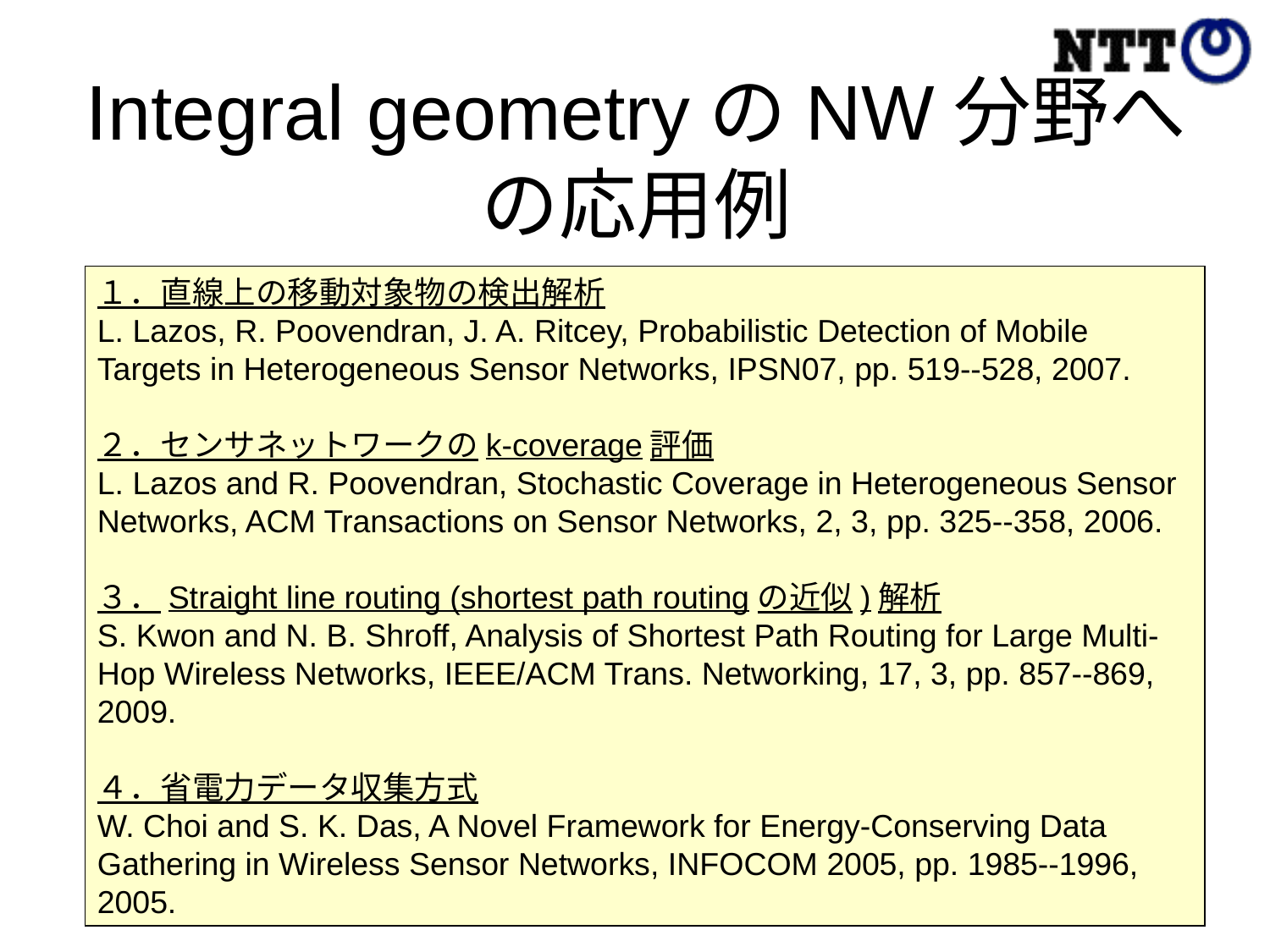

# Integral geometryのNW分野への応用例
１．直線上の移動対象物の検出解析
L. Lazos, R. Poovendran, J. A. Ritcey, Probabilistic Detection of Mobile Targets in Heterogeneous Sensor Networks, IPSN07, pp. 519--528, 2007.

２．センサネットワークのk-coverage評価
L. Lazos and R. Poovendran, Stochastic Coverage in Heterogeneous Sensor Networks, ACM Transactions on Sensor Networks, 2, 3, pp. 325--358, 2006.

３．Straight line routing (shortest path routingの近似)解析
S. Kwon and N. B. Shroff, Analysis of Shortest Path Routing for Large Multi-Hop Wireless Networks, IEEE/ACM Trans. Networking, 17, 3, pp. 857--869, 2009.

４．省電力データ収集方式
W. Choi and S. K. Das, A Novel Framework for Energy-Conserving Data Gathering in Wireless Sensor Networks, INFOCOM 2005, pp. 1985--1996, 2005.